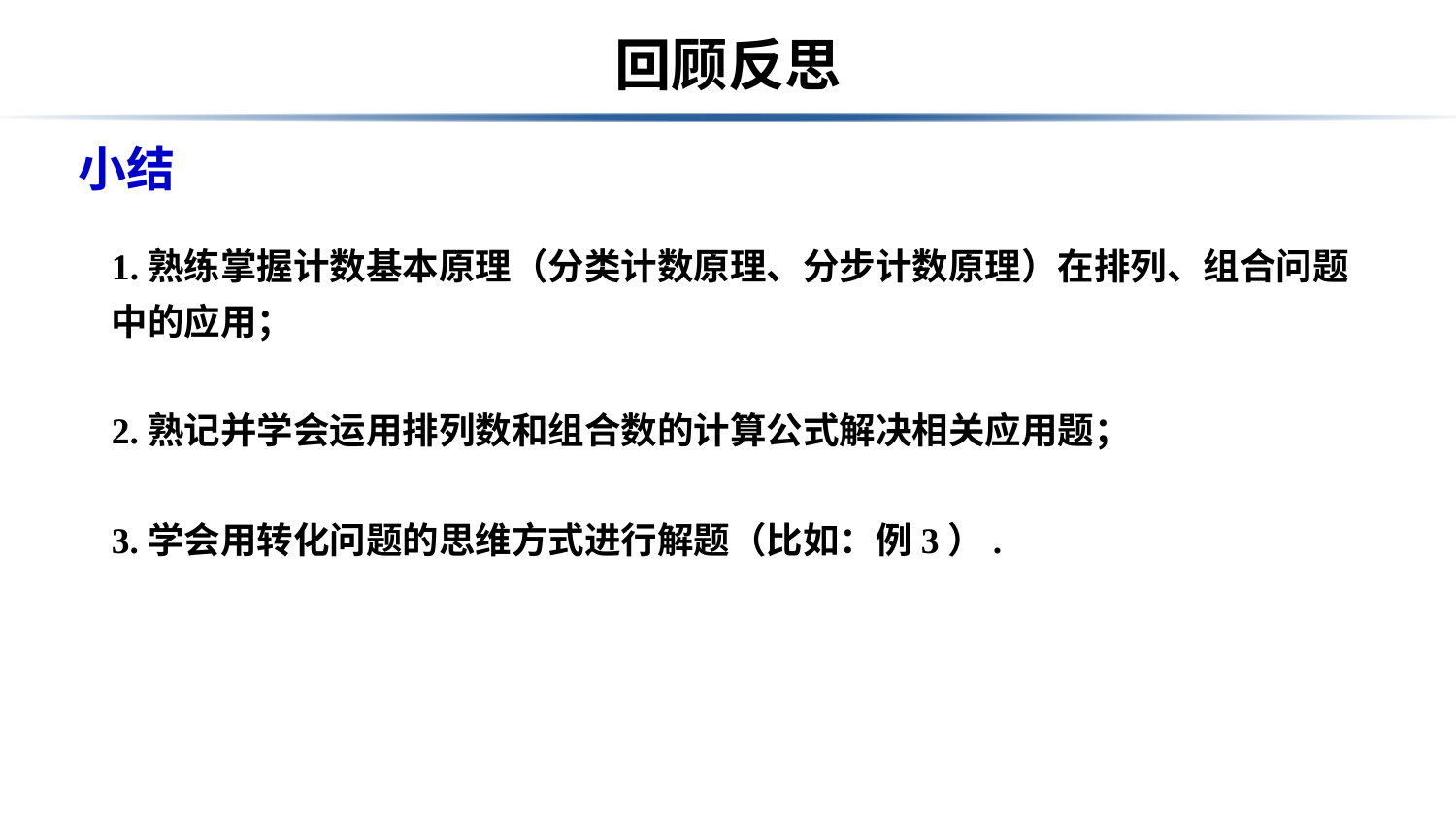

# 回顾反思
小结
1.熟练掌握计数基本原理（分类计数原理、分步计数原理）在排列、组合问题中的应用；

2.熟记并学会运用排列数和组合数的计算公式解决相关应用题；

3.学会用转化问题的思维方式进行解题（比如：例3）.